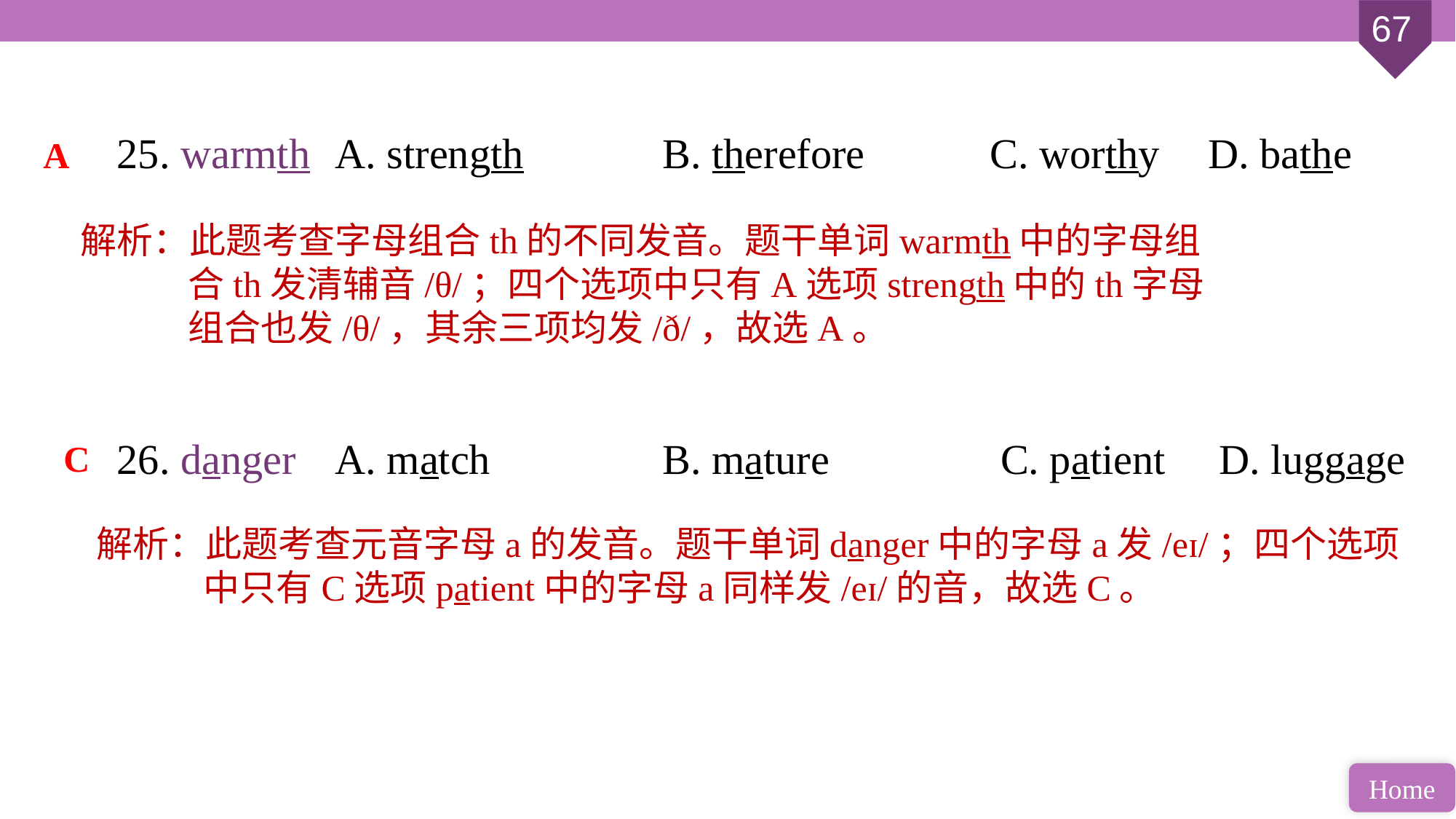

25. warmth 	A. strength 		B. therefore 		C. worthy 	D. bathe

26. danger 	A. match 		B. mature		 C. patient	 D. luggage
A
解析：此题考查字母组合th的不同发音。题干单词warmth中的字母组合th发清辅音/θ/；四个选项中只有A选项strength中的th字母组合也发/θ/，其余三项均发/ð/，故选A。
C
解析：此题考查元音字母a的发音。题干单词danger中的字母a发/eɪ/；四个选项中只有C选项patient中的字母a同样发/eɪ/的音，故选C。